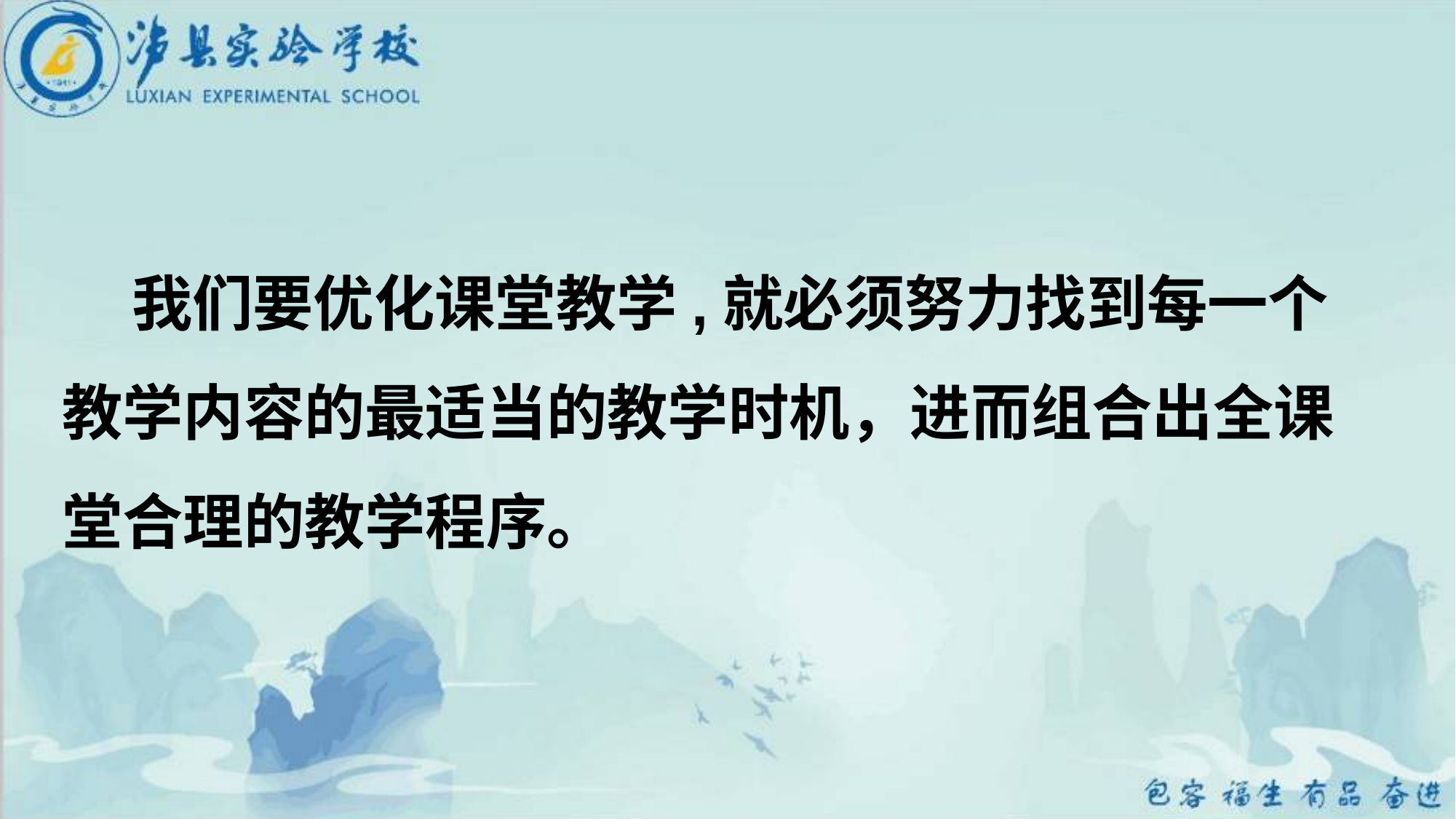

我们要优化课堂教学,就必须努力找到每一个教学内容的最适当的教学时机，进而组合出全课堂合理的教学程序。